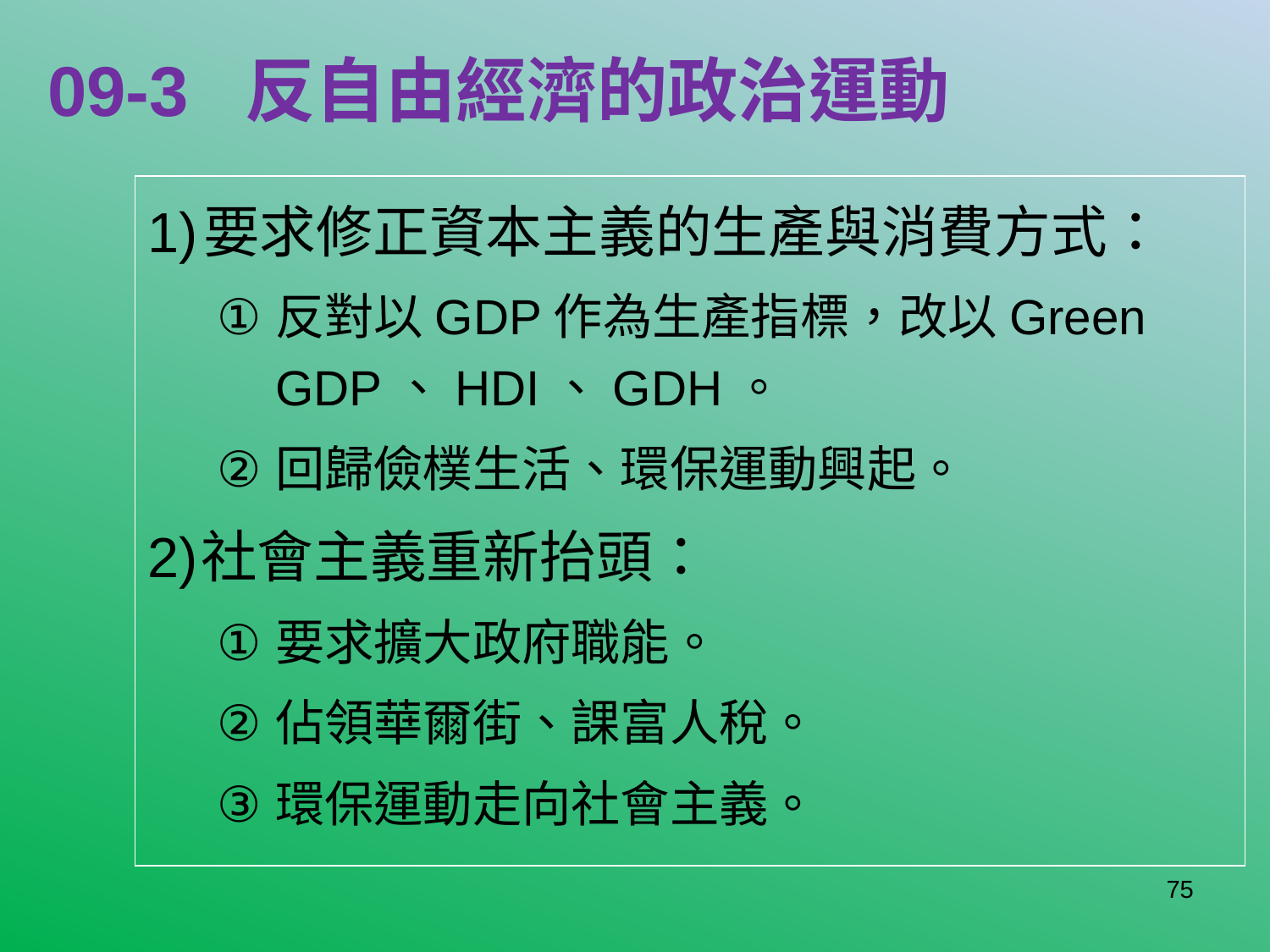

# 09-3  反自由經濟的政治運動
要求修正資本主義的生產與消費方式：
反對以GDP作為生產指標，改以Green GDP、HDI、GDH。
回歸儉樸生活、環保運動興起。
社會主義重新抬頭：
要求擴大政府職能。
佔領華爾街、課富人稅。
環保運動走向社會主義。
75